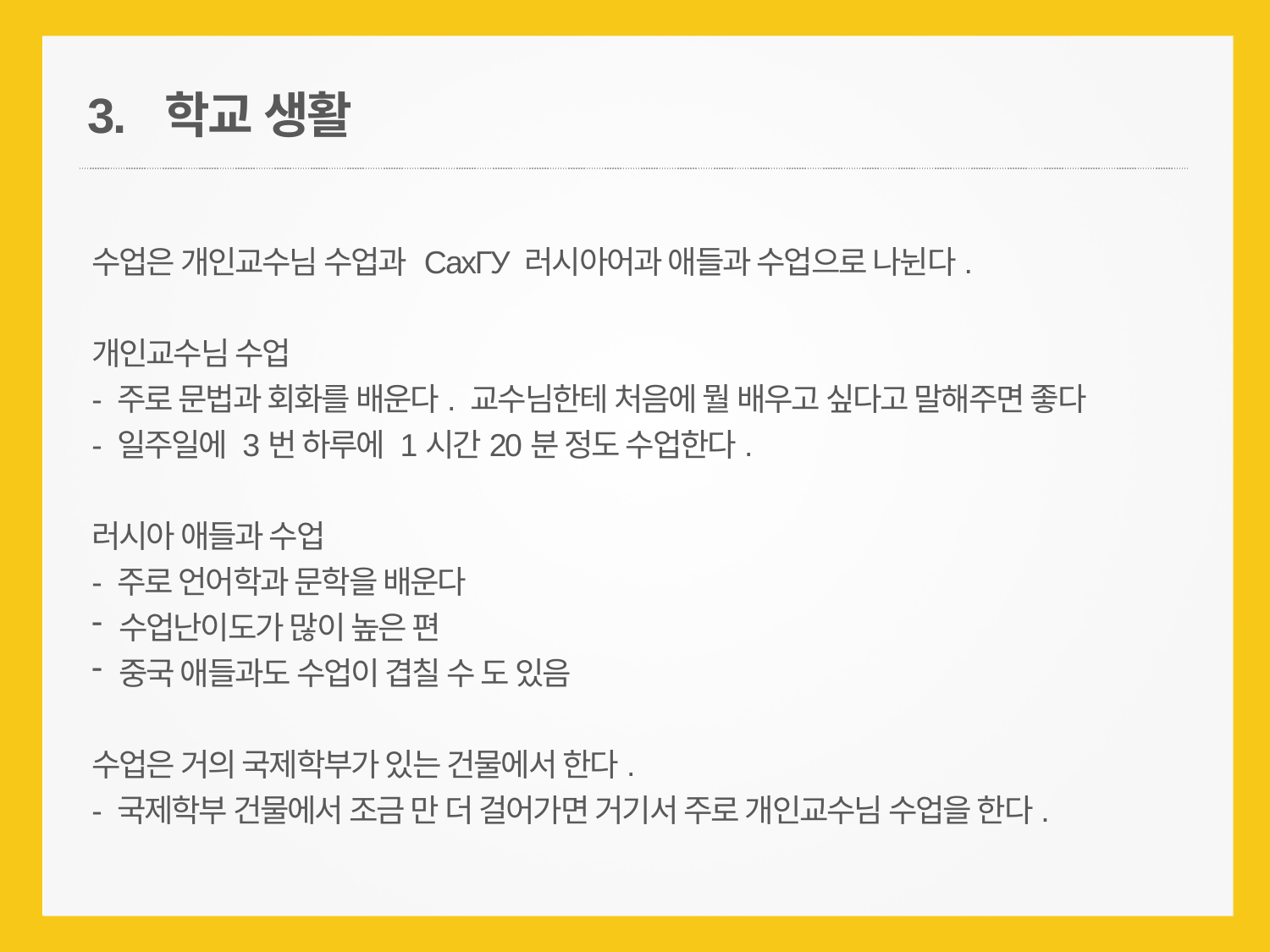

3.  학교 생활
수업은 개인교수님 수업과 СахГУ 러시아어과 애들과 수업으로 나뉜다.

개인교수님 수업
- 주로 문법과 회화를 배운다. 교수님한테 처음에 뭘 배우고 싶다고 말해주면 좋다
- 일주일에 3번 하루에 1시간20분 정도 수업한다.

러시아 애들과 수업
- 주로 언어학과 문학을 배운다
 수업난이도가 많이 높은 편
 중국 애들과도 수업이 겹칠 수 도 있음

수업은 거의 국제학부가 있는 건물에서 한다.
- 국제학부 건물에서 조금 만 더 걸어가면 거기서 주로 개인교수님 수업을 한다.